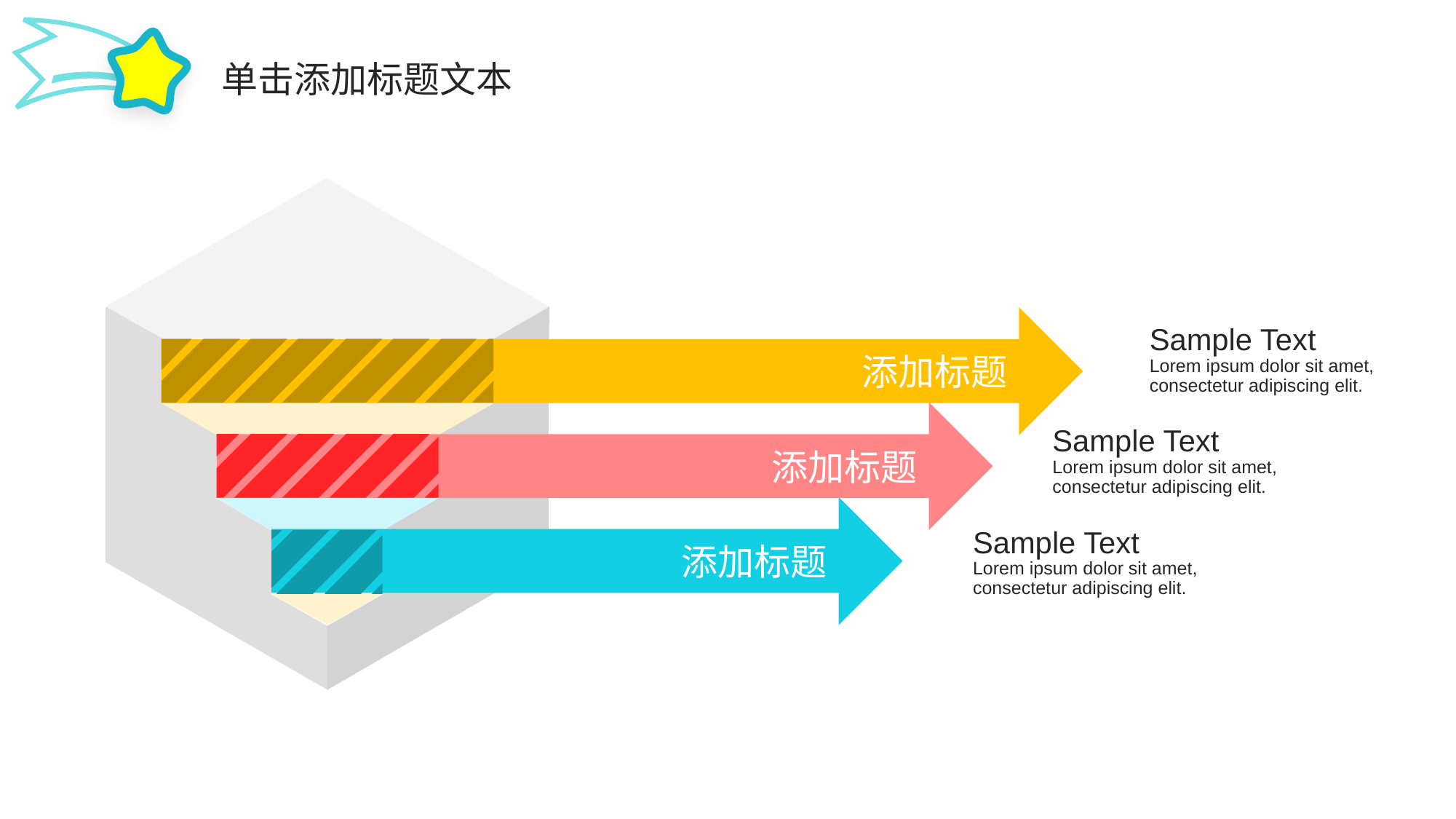

单击添加标题文本

添加标题

Sample Text
Lorem ipsum dolor sit amet, consectetur adipiscing elit.
添加标题

Sample Text
Lorem ipsum dolor sit amet, consectetur adipiscing elit.
添加标题

Sample Text
Lorem ipsum dolor sit amet, consectetur adipiscing elit.